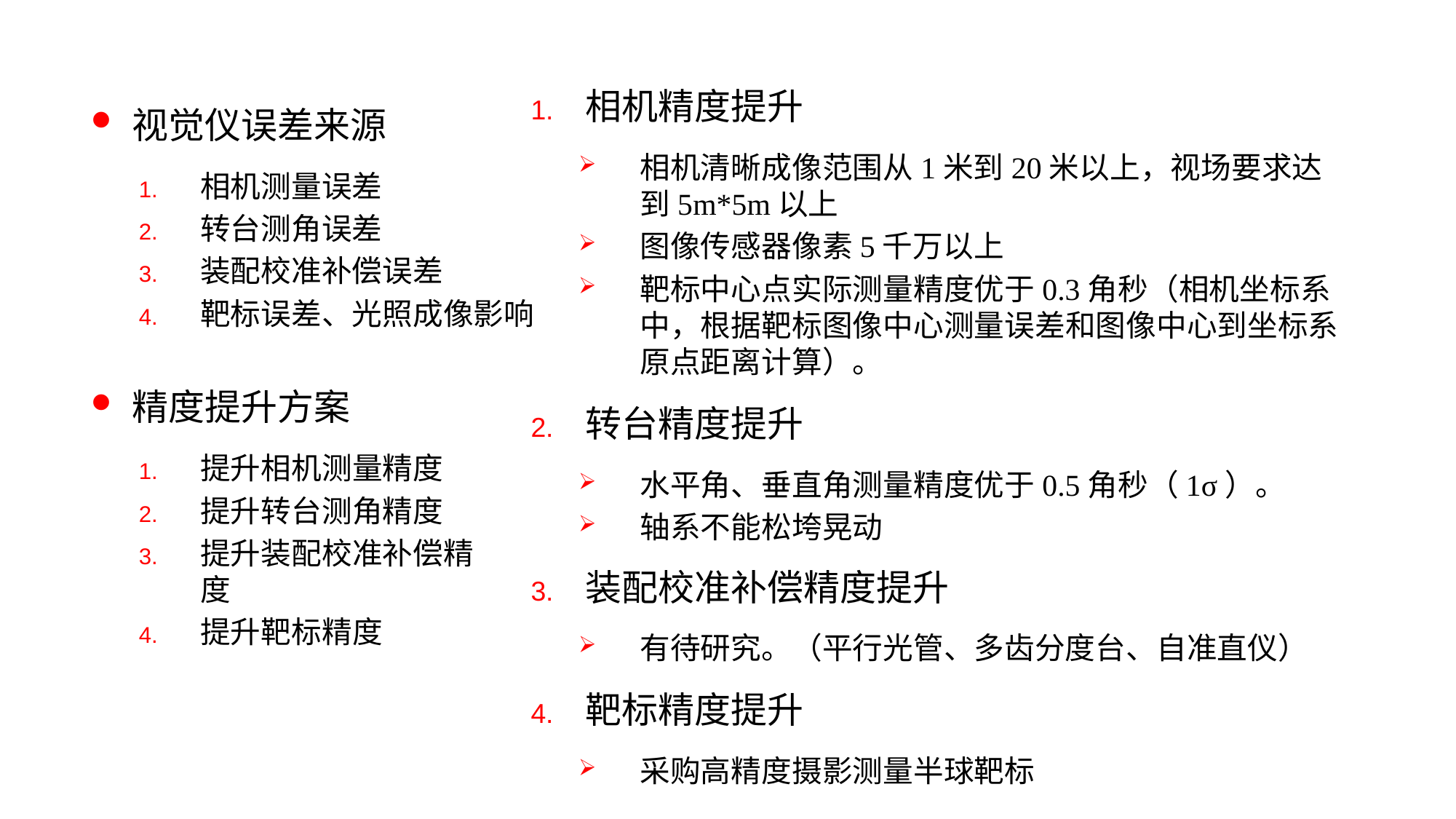

相机精度提升
相机清晰成像范围从1米到20米以上，视场要求达到5m*5m以上
图像传感器像素5千万以上
靶标中心点实际测量精度优于0.3角秒（相机坐标系中，根据靶标图像中心测量误差和图像中心到坐标系原点距离计算）。
视觉仪误差来源
相机测量误差
转台测角误差
装配校准补偿误差
靶标误差、光照成像影响
精度提升方案
提升相机测量精度
提升转台测角精度
提升装配校准补偿精度
提升靶标精度
转台精度提升
水平角、垂直角测量精度优于0.5角秒（1σ）。
轴系不能松垮晃动
装配校准补偿精度提升
有待研究。（平行光管、多齿分度台、自准直仪）
靶标精度提升
采购高精度摄影测量半球靶标